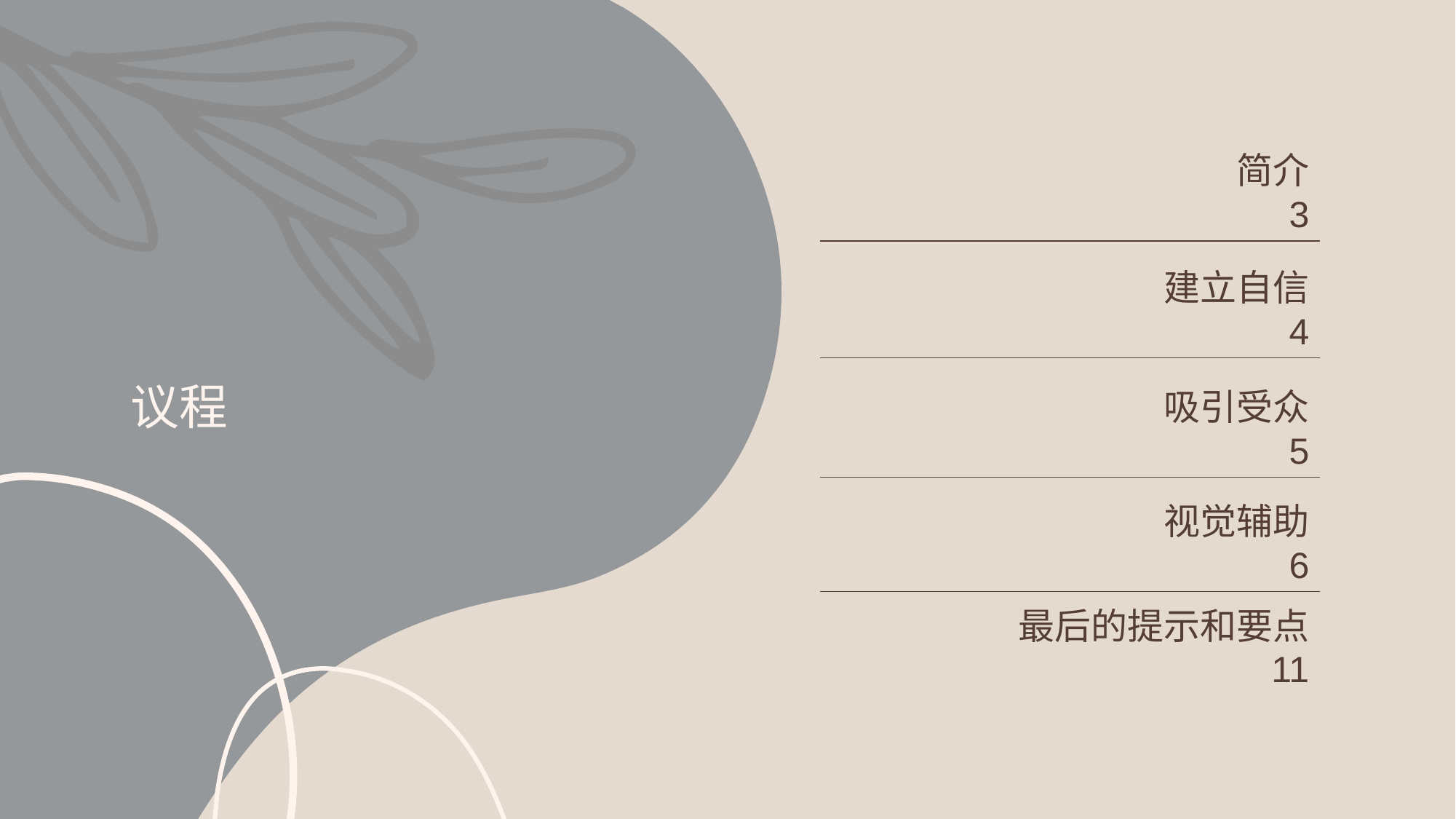

# 议程
| 简介 3 |
| --- |
| 建立自信 4 |
| 吸引受众 5 |
| 视觉辅助 6 |
| 最后的提示和要点 11 |